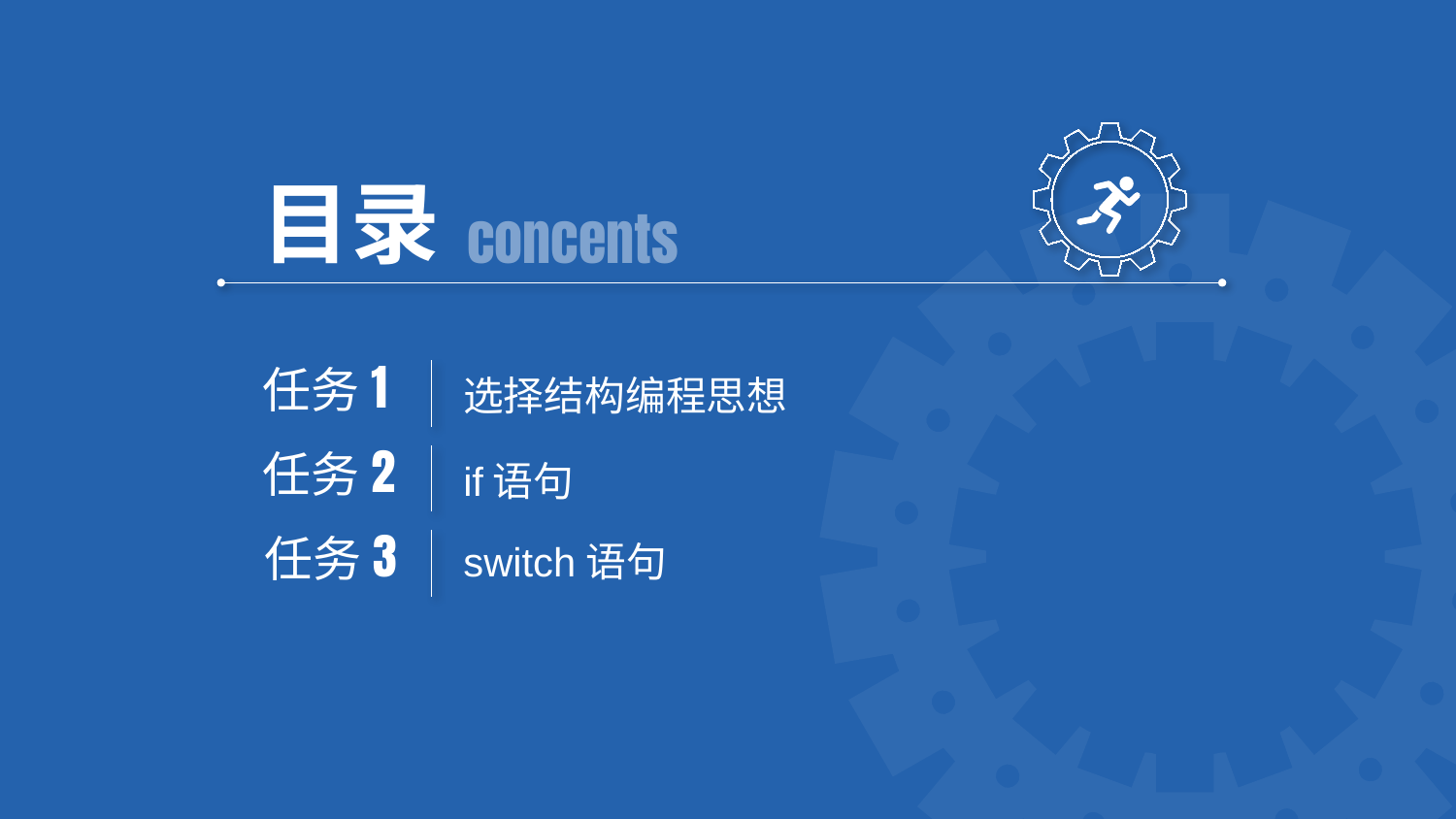

目录

concents
任务1
选择结构编程思想
任务2
if语句
任务3
switch语句